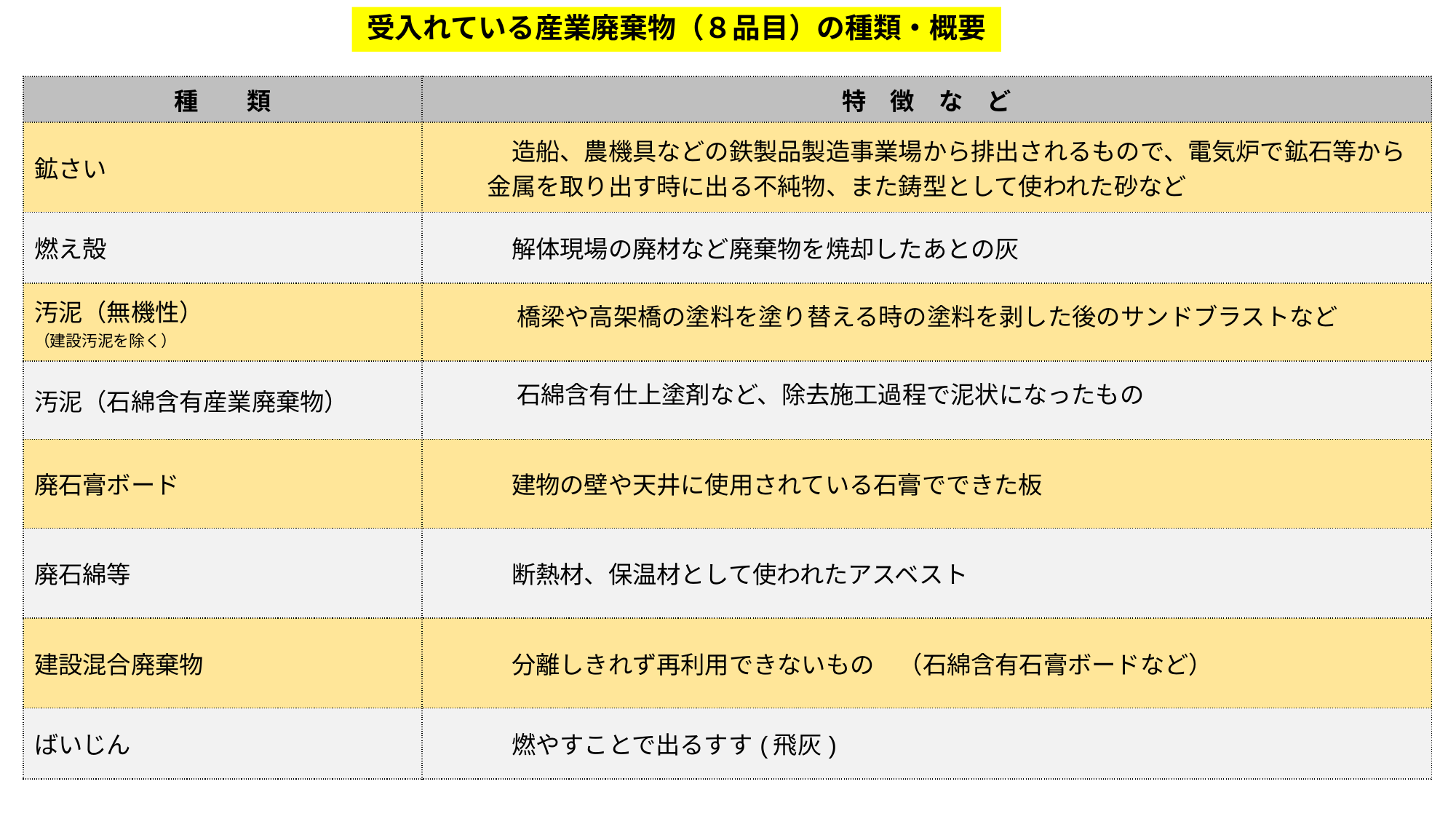

# 受入れている産業廃棄物（８品目）の種類・概要
| 種　　類 | 特　徴　な　ど |
| --- | --- |
| 鉱さい | 造船、農機具などの鉄製品製造事業場から排出されるもので、電気炉で鉱石等から金属を取り出す時に出る不純物、また鋳型として使われた砂など |
| 燃え殻 | 解体現場の廃材など廃棄物を焼却したあとの灰 |
| 汚泥（無機性） （建設汚泥を除く） | 橋梁や高架橋の塗料を塗り替える時の塗料を剥した後のサンドブラストなど |
| 汚泥（石綿含有産業廃棄物） | 石綿含有仕上塗剤など、除去施工過程で泥状になったもの |
| 廃石膏ボード | 建物の壁や天井に使用されている石膏でできた板 |
| 廃石綿等 | 断熱材、保温材として使われたアスベスト |
| 建設混合廃棄物 | 分離しきれず再利用できないもの　（石綿含有石膏ボードなど） |
| ばいじん | 燃やすことで出るすす(飛灰) |